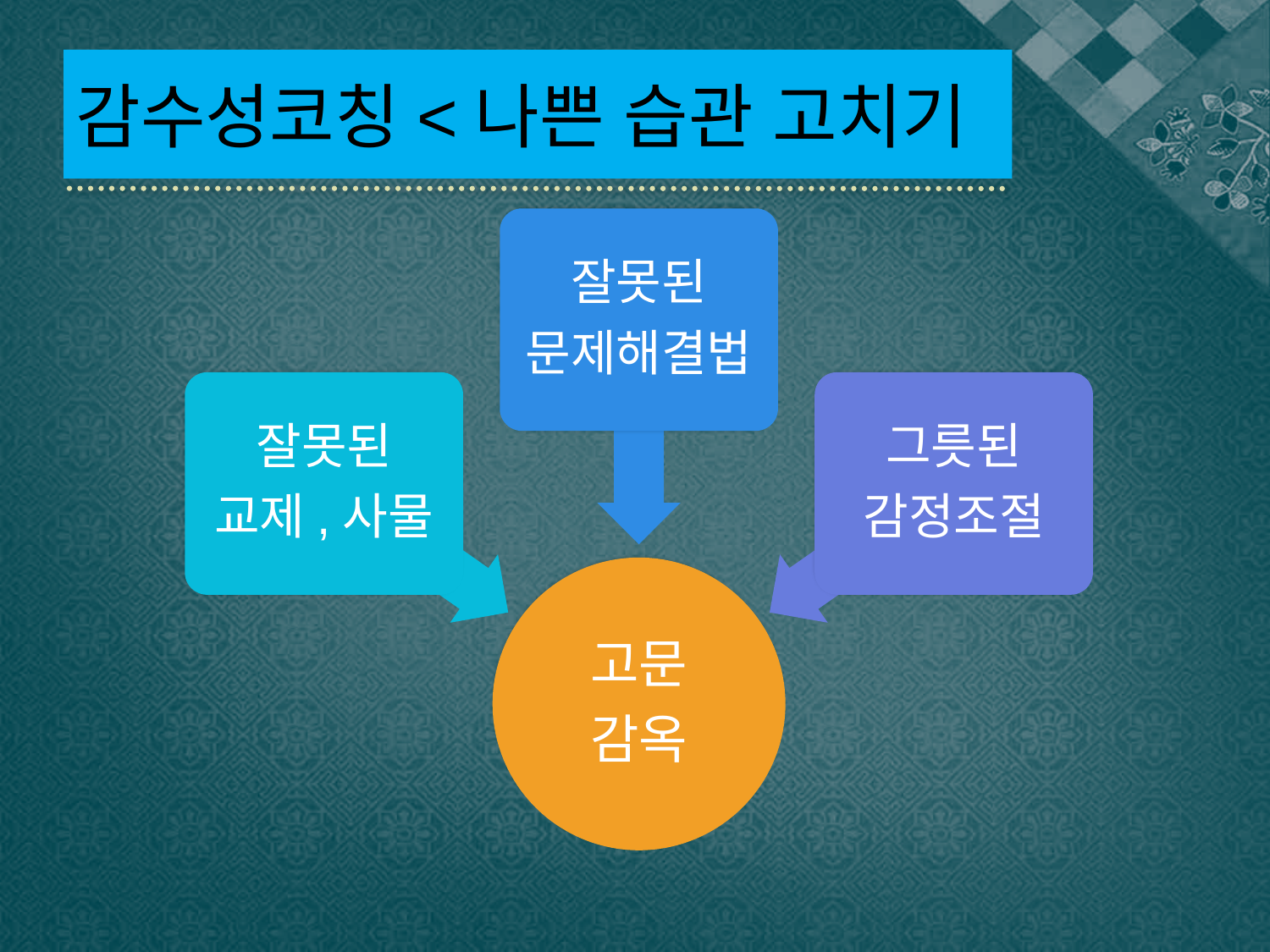

# 감수성코칭<나쁜 습관 고치기
고문
감옥
잘못된
교제,사물
잘못된
문제해결법
그릇된
감정조절